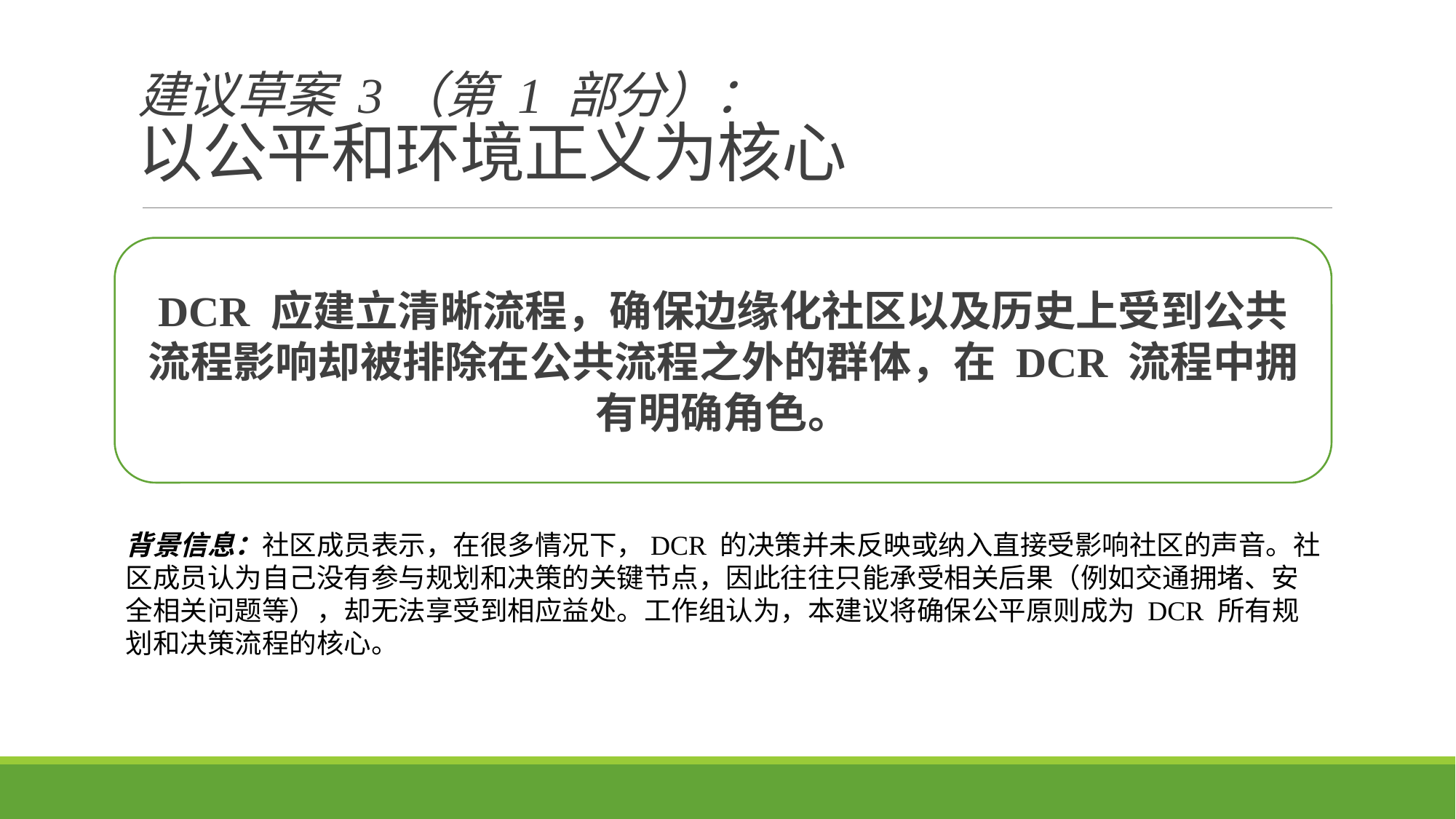

建议草案 3（第 1 部分）：
以公平和环境正义为核心
DCR 应建立清晰流程，确保边缘化社区以及历史上受到公共流程影响却被排除在公共流程之外的群体，在 DCR 流程中拥有明确角色。
背景信息：社区成员表示，在很多情况下，DCR 的决策并未反映或纳入直接受影响社区的声音。社区成员认为自己没有参与规划和决策的关键节点，因此往往只能承受相关后果（例如交通拥堵、安全相关问题等），却无法享受到相应益处。工作组认为，本建议将确保公平原则成为 DCR 所有规划和决策流程的核心。